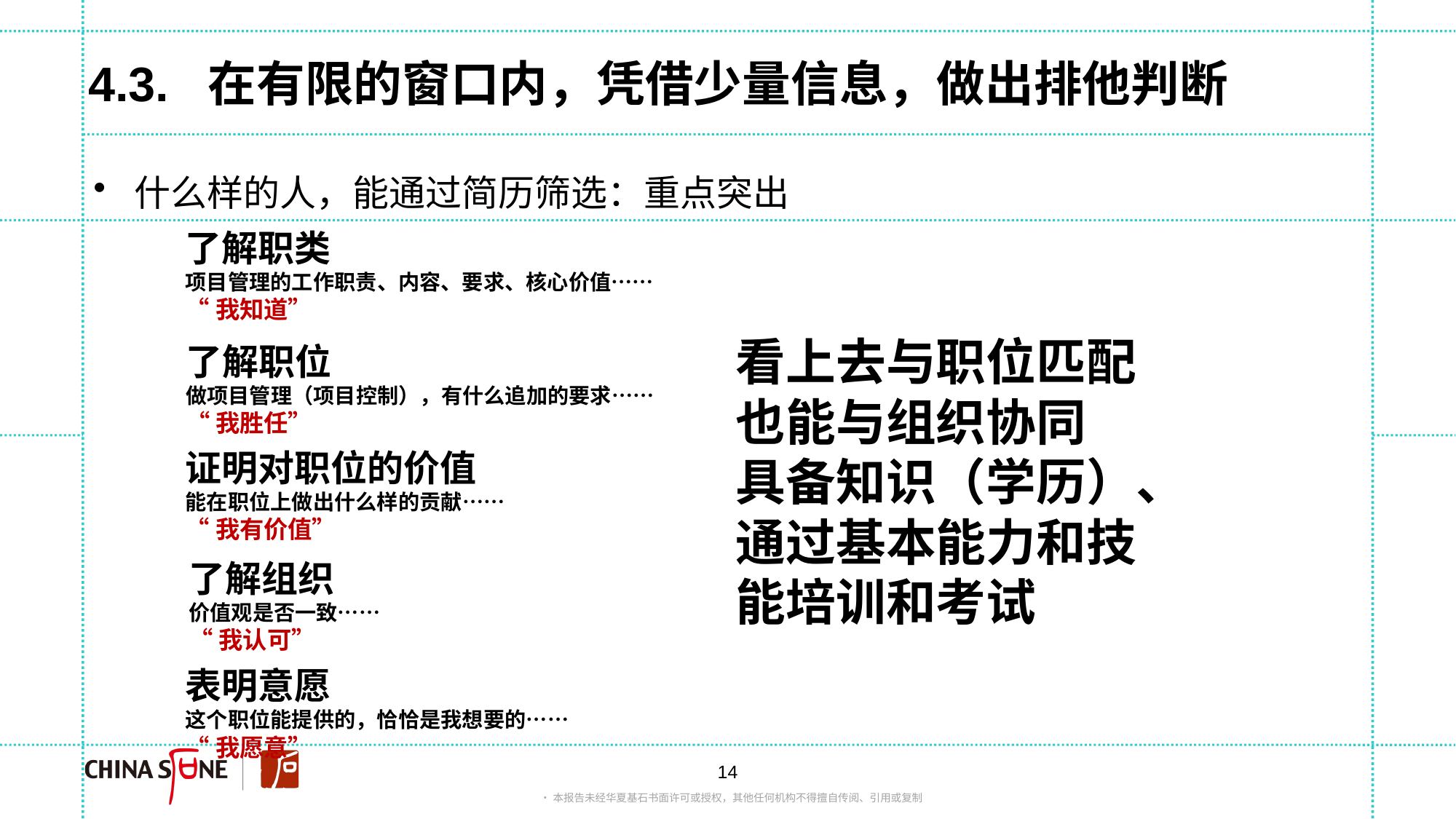

# 4.3.  在有限的窗口内，凭借少量信息，做出排他判断
什么样的人，能通过简历筛选：重点突出
了解职类
项目管理的工作职责、内容、要求、核心价值……
“我知道”
看上去与职位匹配
也能与组织协同
具备知识（学历）、通过基本能力和技能培训和考试

了解职位
做项目管理（项目控制），有什么追加的要求……
“我胜任”

证明对职位的价值
能在职位上做出什么样的贡献……
“我有价值”
了解组织
价值观是否一致……
“我认可”
表明意愿
这个职位能提供的，恰恰是我想要的……
“我愿意”